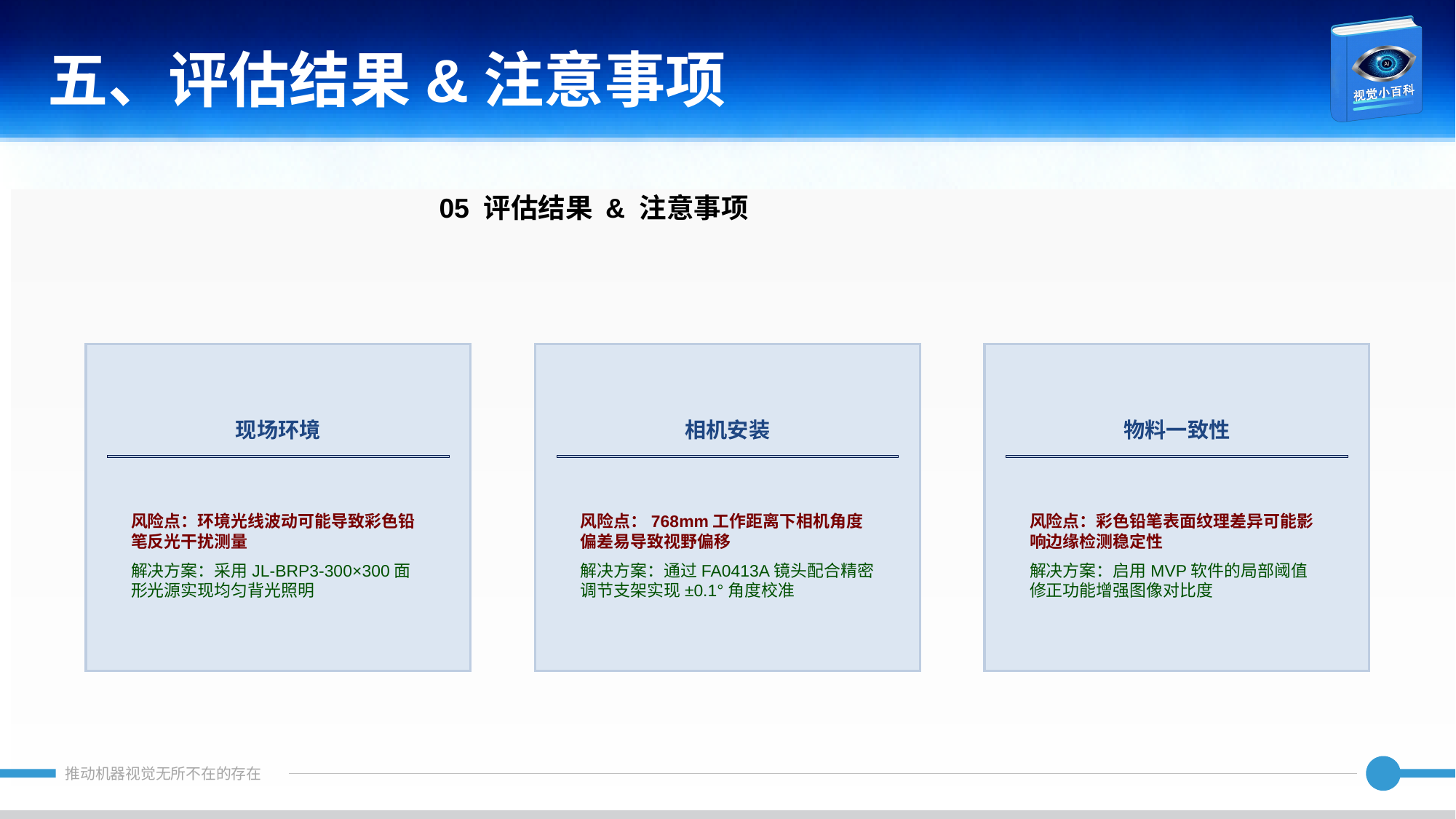

五、评估结果&注意事项

05 评估结果 & 注意事项

现场环境

相机安装

物料一致性

风险点：环境光线波动可能导致彩色铅笔反光干扰测量
解决方案：采用JL-BRP3-300×300面形光源实现均匀背光照明

风险点：768mm工作距离下相机角度偏差易导致视野偏移
解决方案：通过FA0413A镜头配合精密调节支架实现±0.1°角度校准

风险点：彩色铅笔表面纹理差异可能影响边缘检测稳定性
解决方案：启用MVP软件的局部阈值修正功能增强图像对比度
10